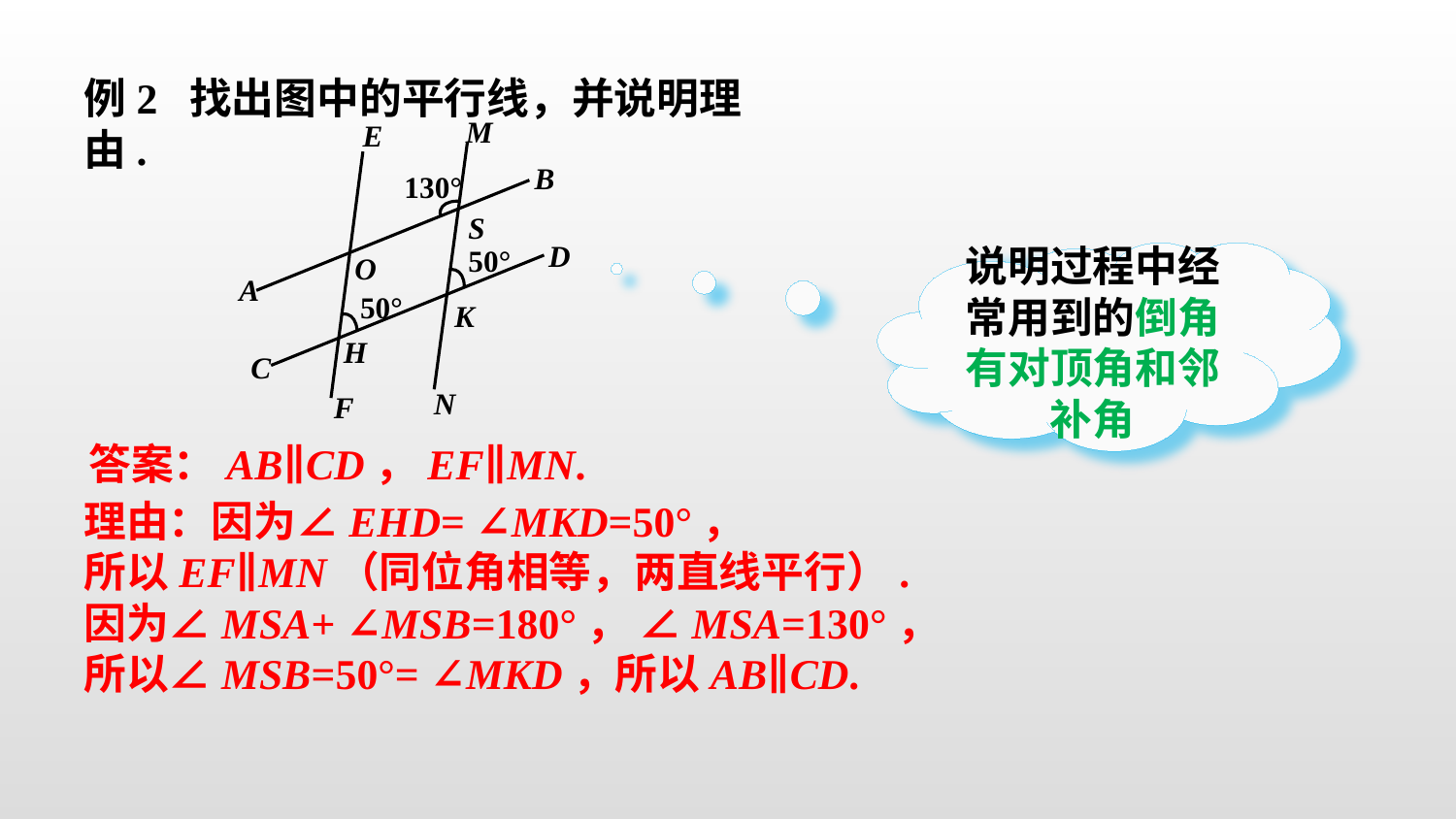

例2  找出图中的平行线，并说明理由.
M
E
B
130°

S
D
50°
O

50°
K

H
N
F
A
C
说明过程中经常用到的倒角有对顶角和邻补角
   答案：AB∥CD，EF∥MN.
理由：因为∠EHD= ∠MKD=50°，
所以EF∥MN（同位角相等，两直线平行）.
因为∠MSA+ ∠MSB=180°， ∠MSA=130°，
所以∠MSB=50°= ∠MKD，所以AB∥CD.